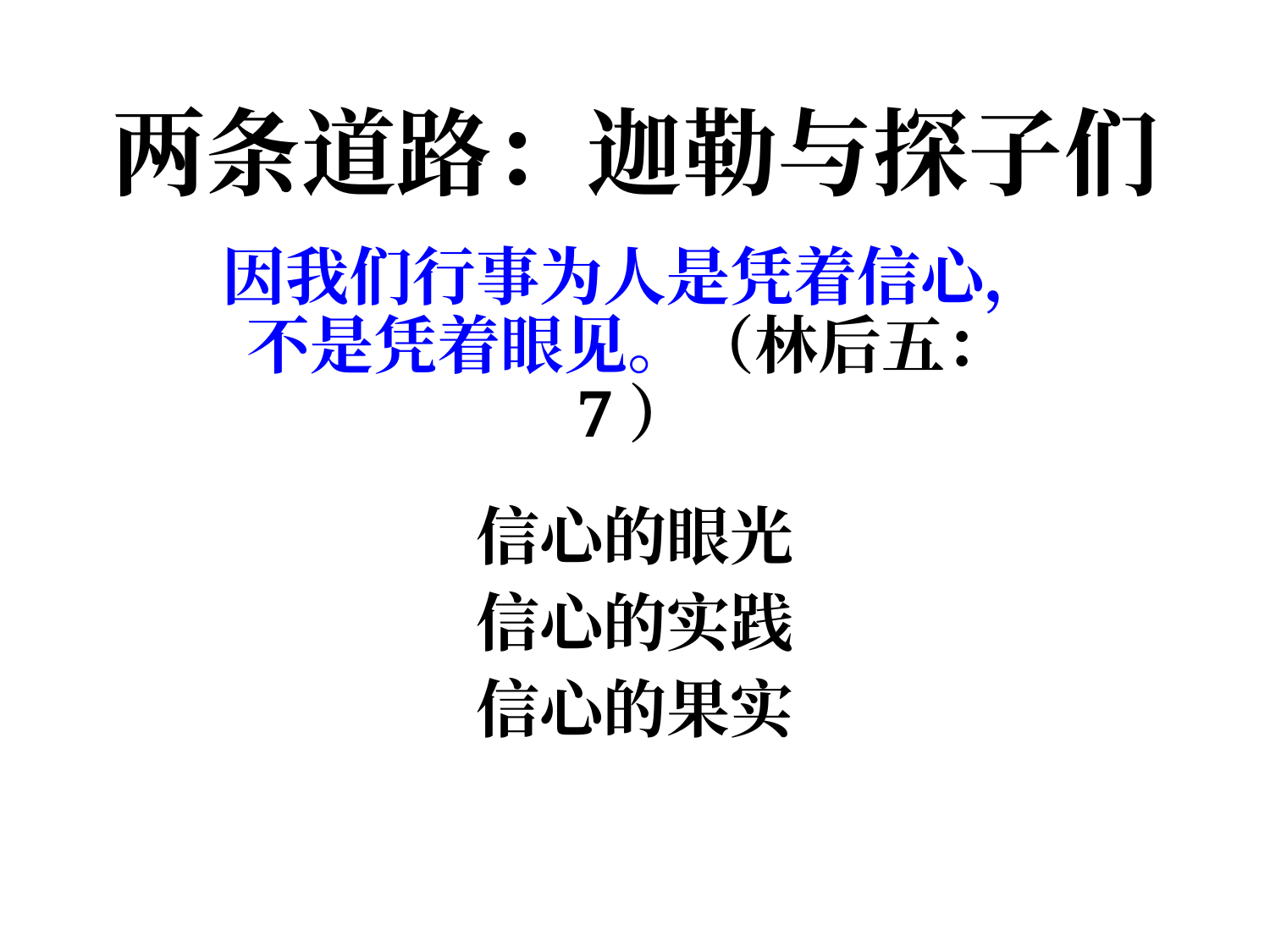

# 两条道路：迦勒与探子们
因我们行事为人是凭着信心，不是凭着眼见。（林后五：7）

信心的眼光
信心的实践
信心的果实